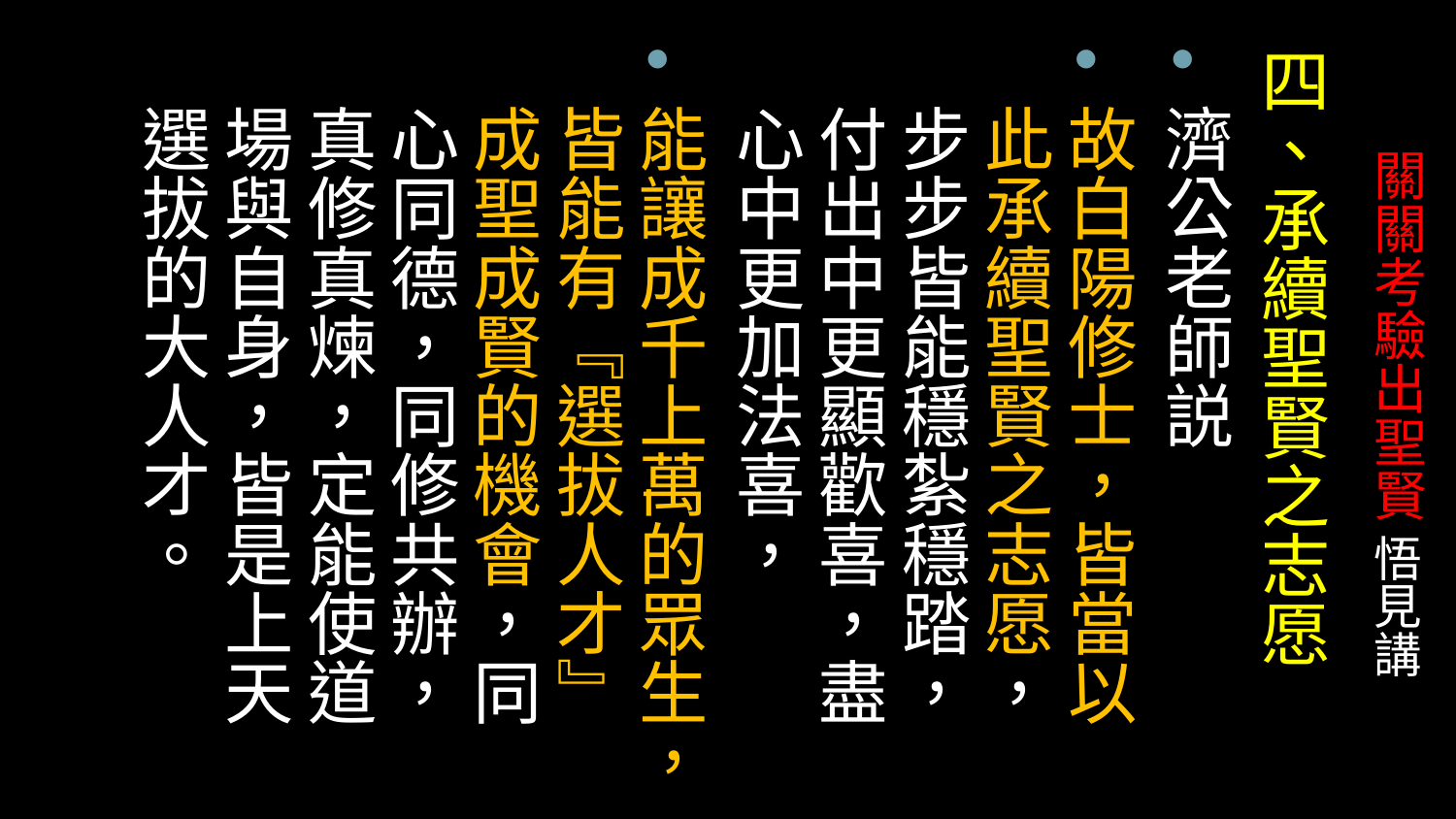

四、承續聖賢之志愿
濟公老師説
故白陽修士，皆當以此承續聖賢之志愿，步步皆能穩紮穩踏，付出中更顯歡喜，盡心中更加法喜，
能讓成千上萬的眾生，皆能有『選拔人才』成聖成賢的機會，同心同德，同修共辦，真修真煉，定能使道場與自身，皆是上天選拔的大人才。

# 關關考驗出聖賢 悟見講